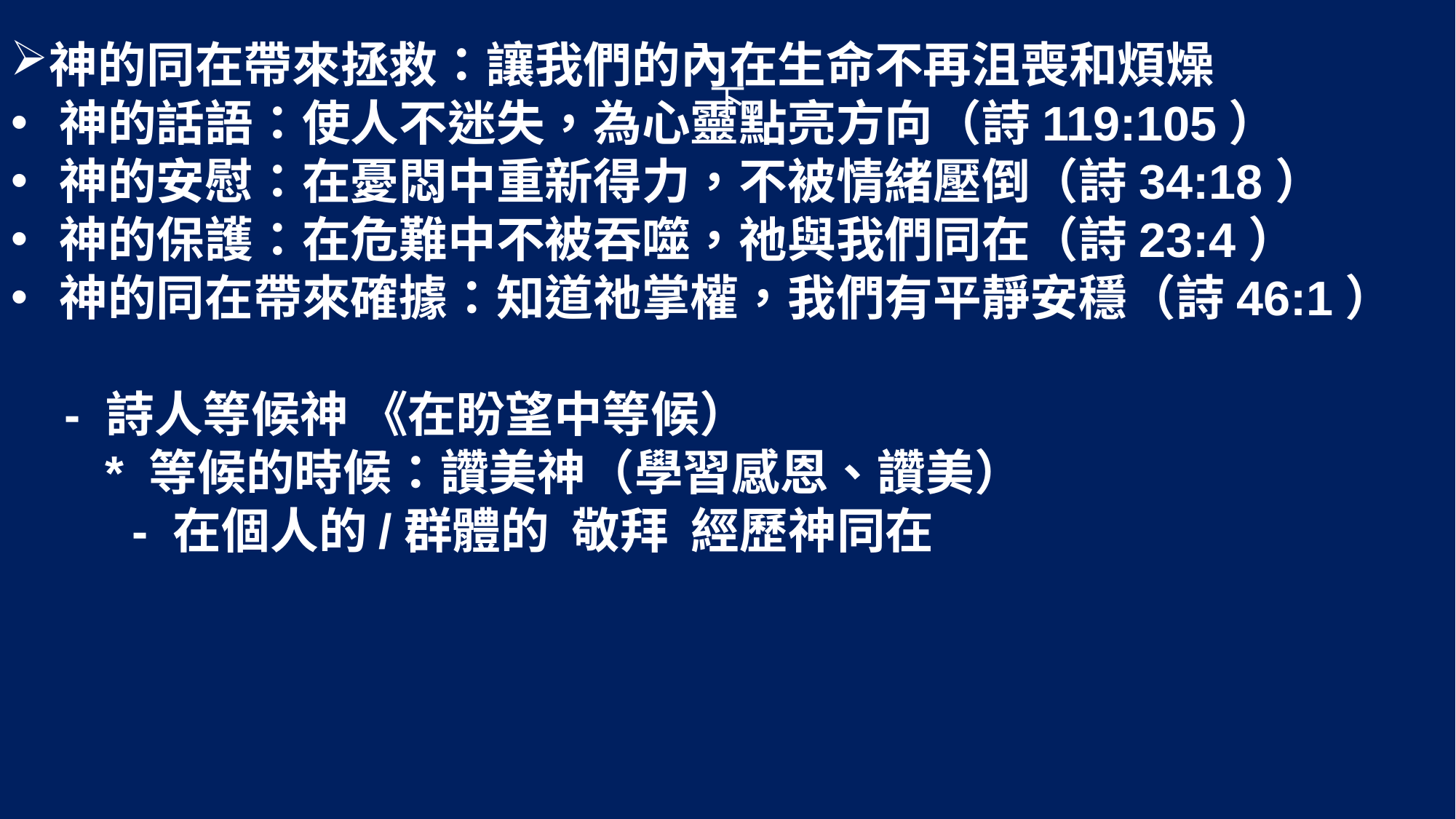

神的同在帶來拯救：讓我們的內在生命不再沮喪和煩燥
 神的話語：使人不迷失，為心靈點亮方向（詩119:105）
 神的安慰：在憂悶中重新得力，不被情緒壓倒（詩34:18）
 神的保護：在危難中不被吞噬，祂與我們同在（詩23:4）
 神的同在帶來確據：知道祂掌權，我們有平靜安穩（詩46:1）

    - 詩人等候神 《在盼望中等候）
       * 等候的時候：讚美神（學習感恩、讚美）
         - 在個人的/群體的  敬拜  經歷神同在

# 下